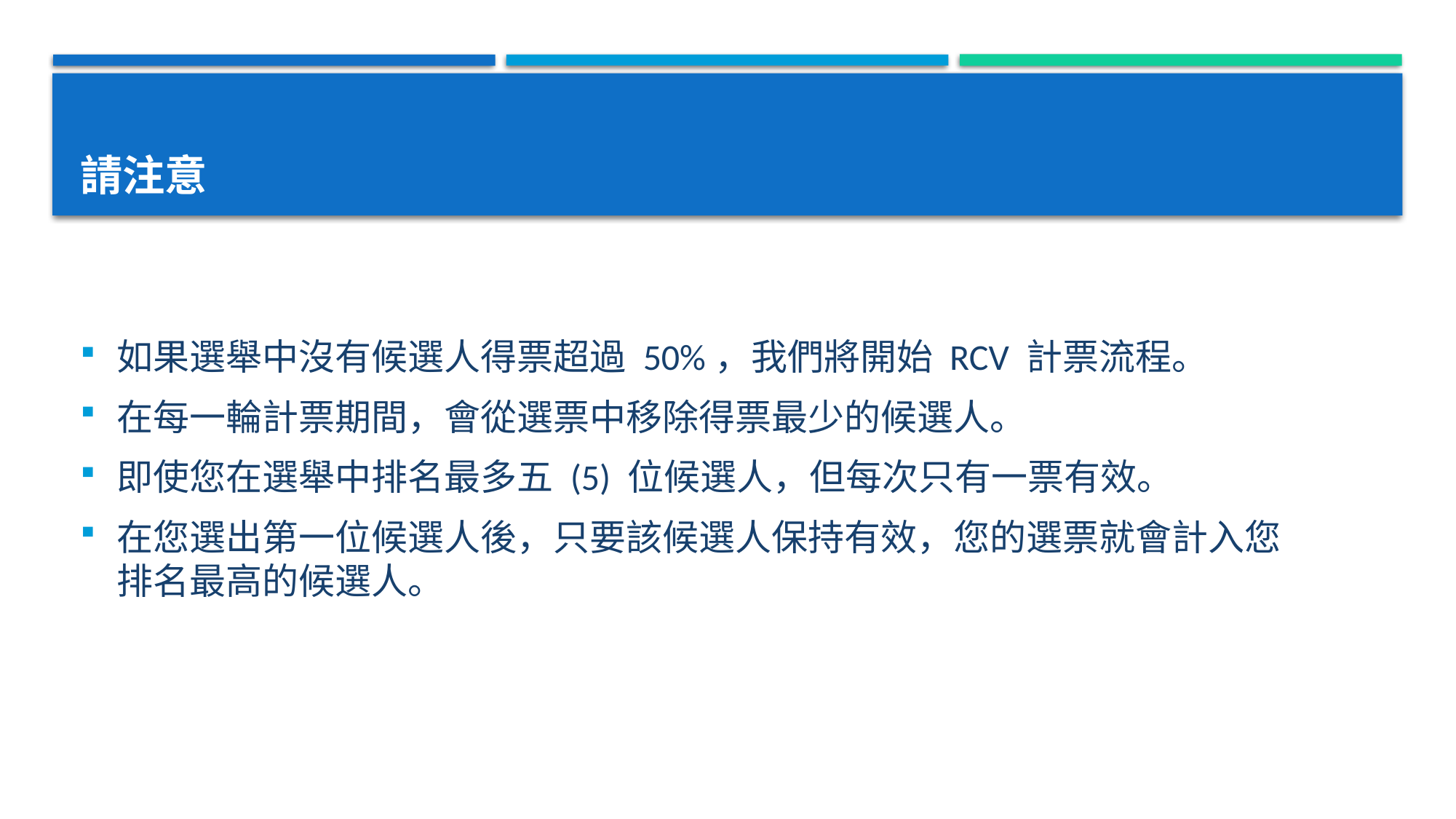

# 請注意
如果選舉中沒有候選人得票超過 50%，我們將開始 RCV 計票流程。
在每一輪計票期間，會從選票中移除得票最少的候選人。
即使您在選舉中排名最多五 (5) 位候選人，但每次只有一票有效。
在您選出第一位候選人後，只要該候選人保持有效，您的選票就會計入您排名最高的候選人。